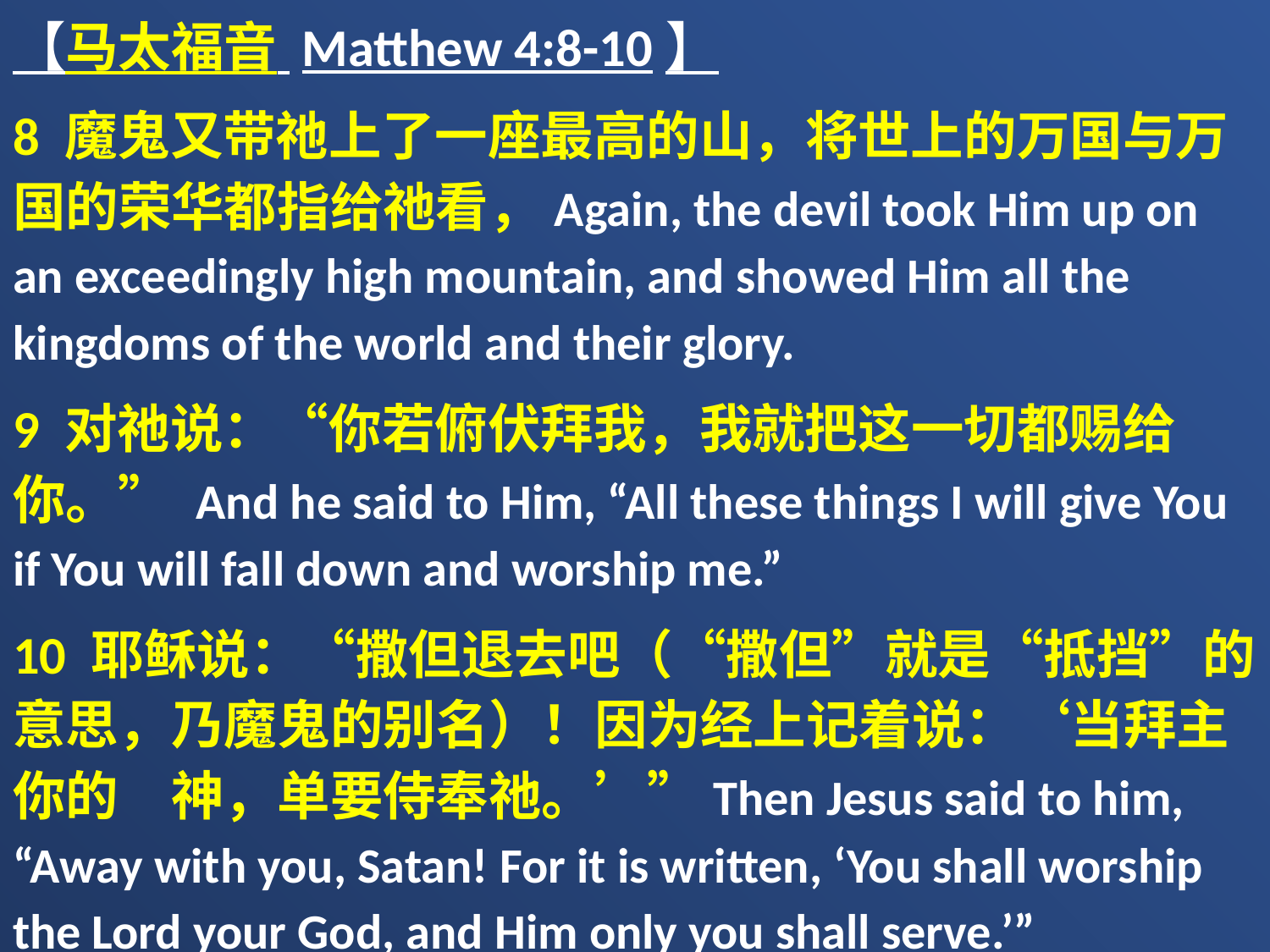

【马太福音 Matthew 4:8-10】
8 魔鬼又带祂上了一座最高的山，将世上的万国与万国的荣华都指给祂看，Again, the devil took Him up on an exceedingly high mountain, and showed Him all the kingdoms of the world and their glory.
9 对祂说：“你若俯伏拜我，我就把这一切都赐给你。” And he said to Him, “All these things I will give You if You will fall down and worship me.”
10 耶稣说：“撒但退去吧（“撒但”就是“抵挡”的意思，乃魔鬼的别名）！因为经上记着说：‘当拜主你的　神，单要侍奉祂。’”Then Jesus said to him, “Away with you, Satan! For it is written, ‘You shall worship the Lord your God, and Him only you shall serve.’”